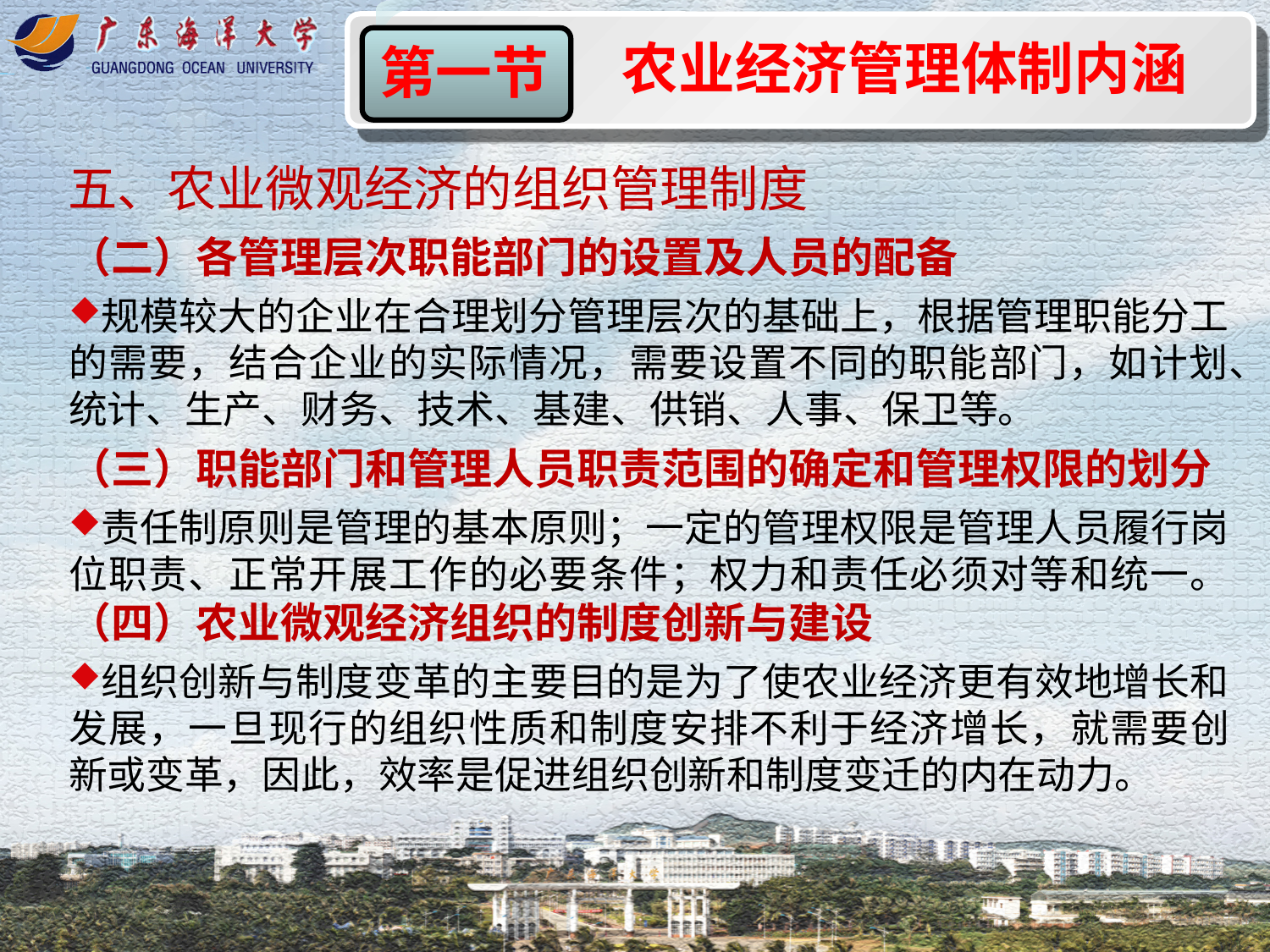

农业经济管理体制内涵

第一节
五、农业微观经济的组织管理制度
（二）各管理层次职能部门的设置及人员的配备
规模较大的企业在合理划分管理层次的基础上，根据管理职能分工的需要，结合企业的实际情况，需要设置不同的职能部门，如计划、统计、生产、财务、技术、基建、供销、人事、保卫等。
（三）职能部门和管理人员职责范围的确定和管理权限的划分
责任制原则是管理的基本原则；一定的管理权限是管理人员履行岗位职责、正常开展工作的必要条件；权力和责任必须对等和统一。（四）农业微观经济组织的制度创新与建设
组织创新与制度变革的主要目的是为了使农业经济更有效地增长和发展，一旦现行的组织性质和制度安排不利于经济增长，就需要创新或变革，因此，效率是促进组织创新和制度变迁的内在动力。